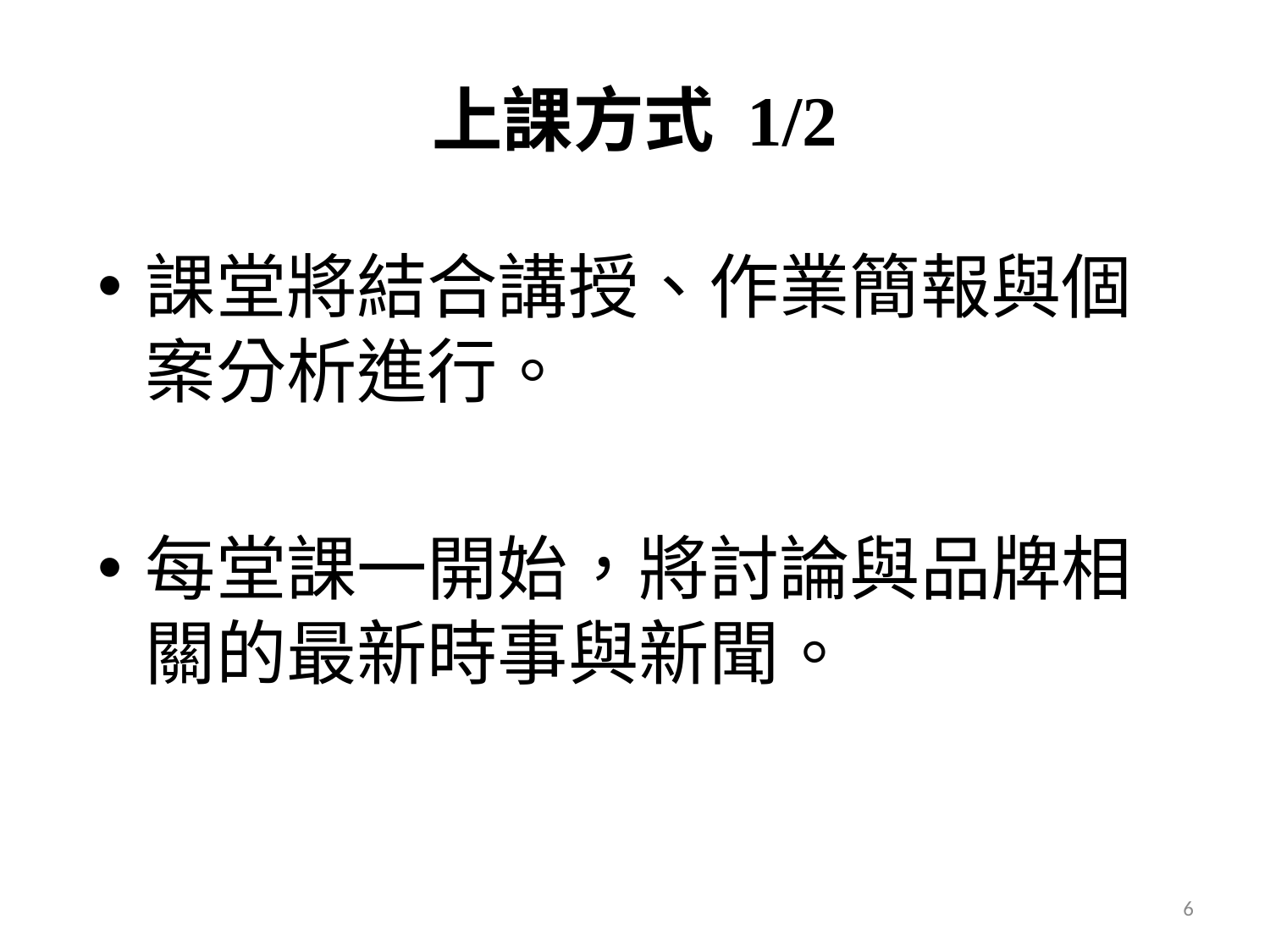

# 上課方式 1/2
課堂將結合講授、作業簡報與個案分析進行。

每堂課一開始，將討論與品牌相關的最新時事與新聞。
6